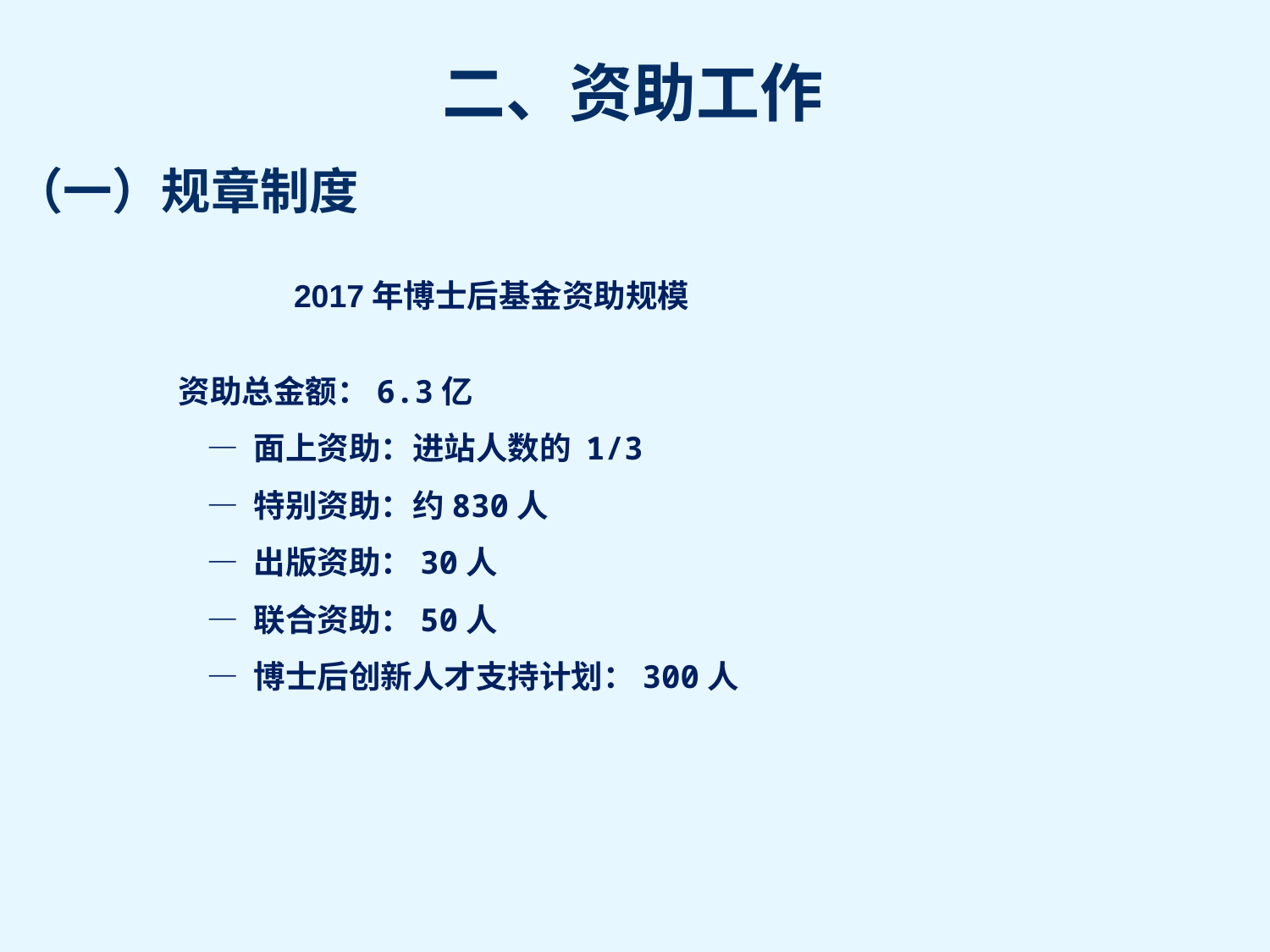

（一）规章制度
             2017年博士后基金资助规模

资助总金额：6.3亿
    — 面上资助：进站人数的 1/3
    — 特别资助：约830人
    — 出版资助：30人
    — 联合资助：50人
    — 博士后创新人才支持计划：300人